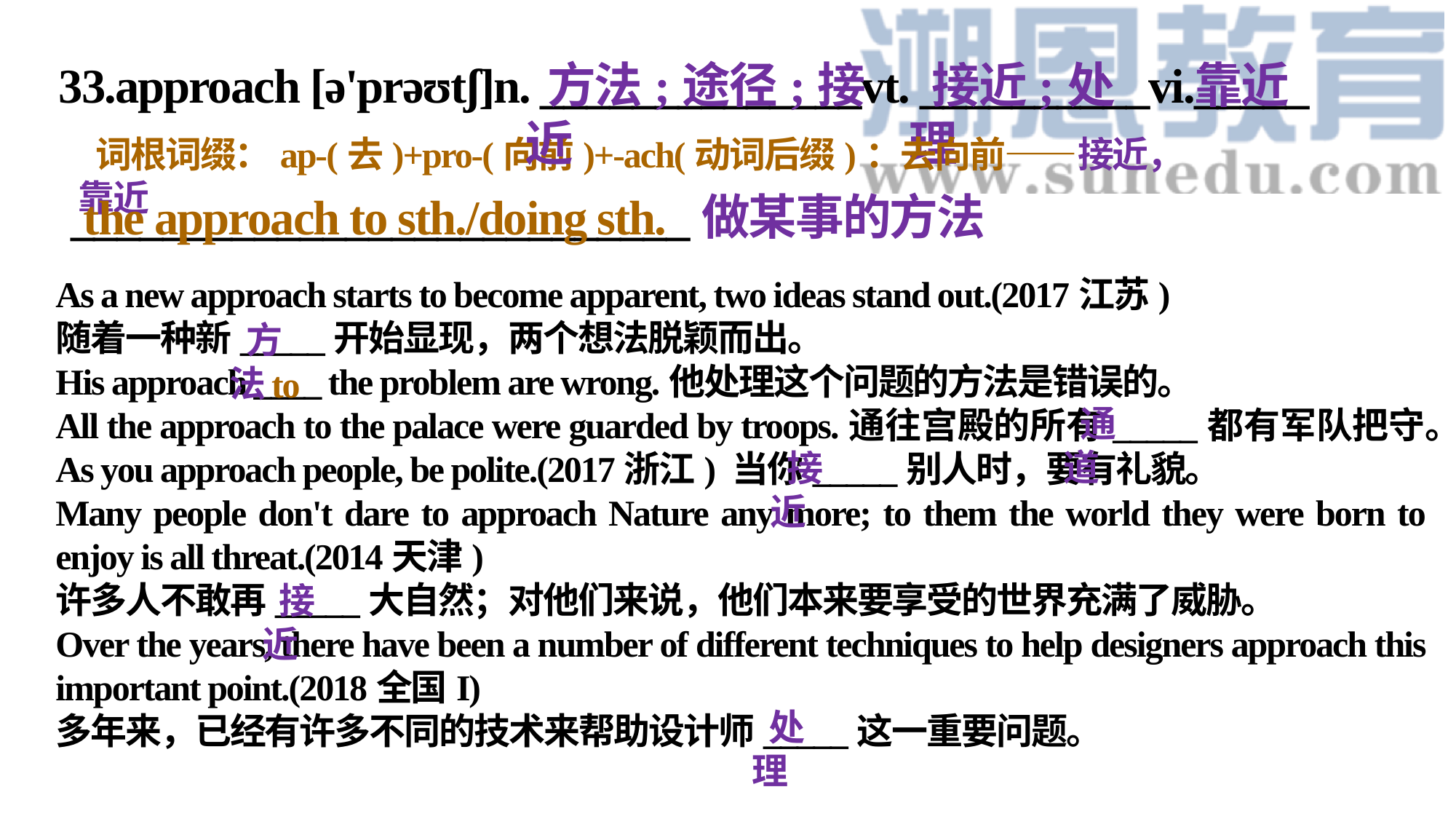

33.approach [ə'prəʊtʃ]n. ______________vt. __________vi._____
 方法;途径;接近
 接近;处理
靠近
 词根词缀：ap-(去)+pro-(向前)+-ach(动词后缀)：去向前——接近，靠近
 ___________________________做某事的方法
 the approach to sth./doing sth.
As a new approach starts to become apparent, two ideas stand out.(2017江苏)随着一种新_____开始显现，两个想法脱颖而出。His approach ____ the problem are wrong.他处理这个问题的方法是错误的。
All the approach to the palace were guarded by troops.通往宫殿的所有_____都有军队把守。As you approach people, be polite.(2017浙江) 当你_____别人时，要有礼貌。Many people don't dare to approach Nature any more; to them the world they were born to enjoy is all threat.(2014天津)
许多人不敢再_____大自然；对他们来说，他们本来要享受的世界充满了威胁。Over the years, there have been a number of different techniques to help designers approach this important point.(2018全国I)
多年来，已经有许多不同的技术来帮助设计师_____这一重要问题。

 方法
 to
 通道
 接近
 接近
 处理